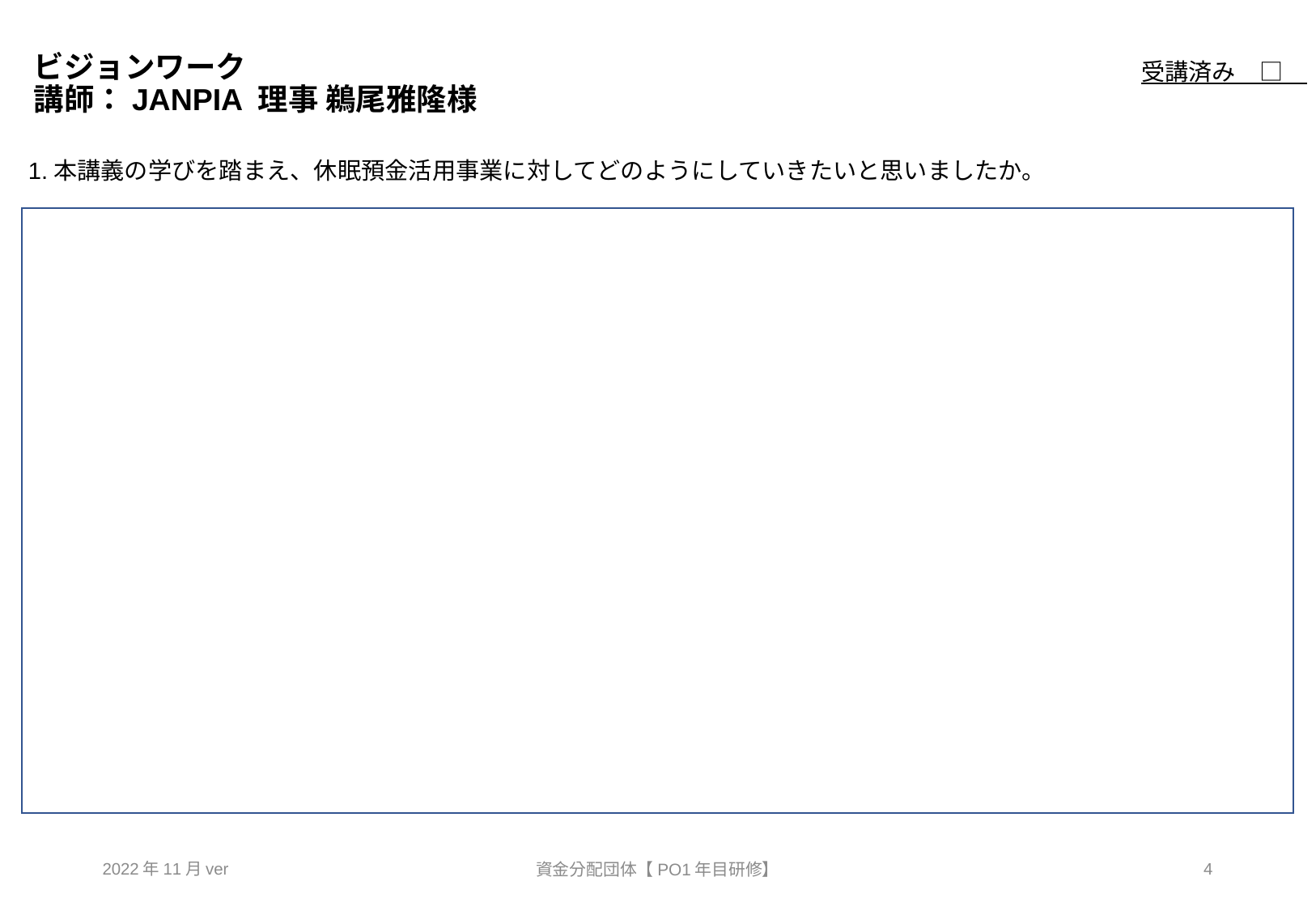

# ビジョンワーク　 講師：JANPIA 理事 鵜尾雅隆様
受講済み　□
1.本講義の学びを踏まえ、休眠預金活用事業に対してどのようにしていきたいと思いましたか。

2022年11月ver
資金分配団体【PO1年目研修】
4